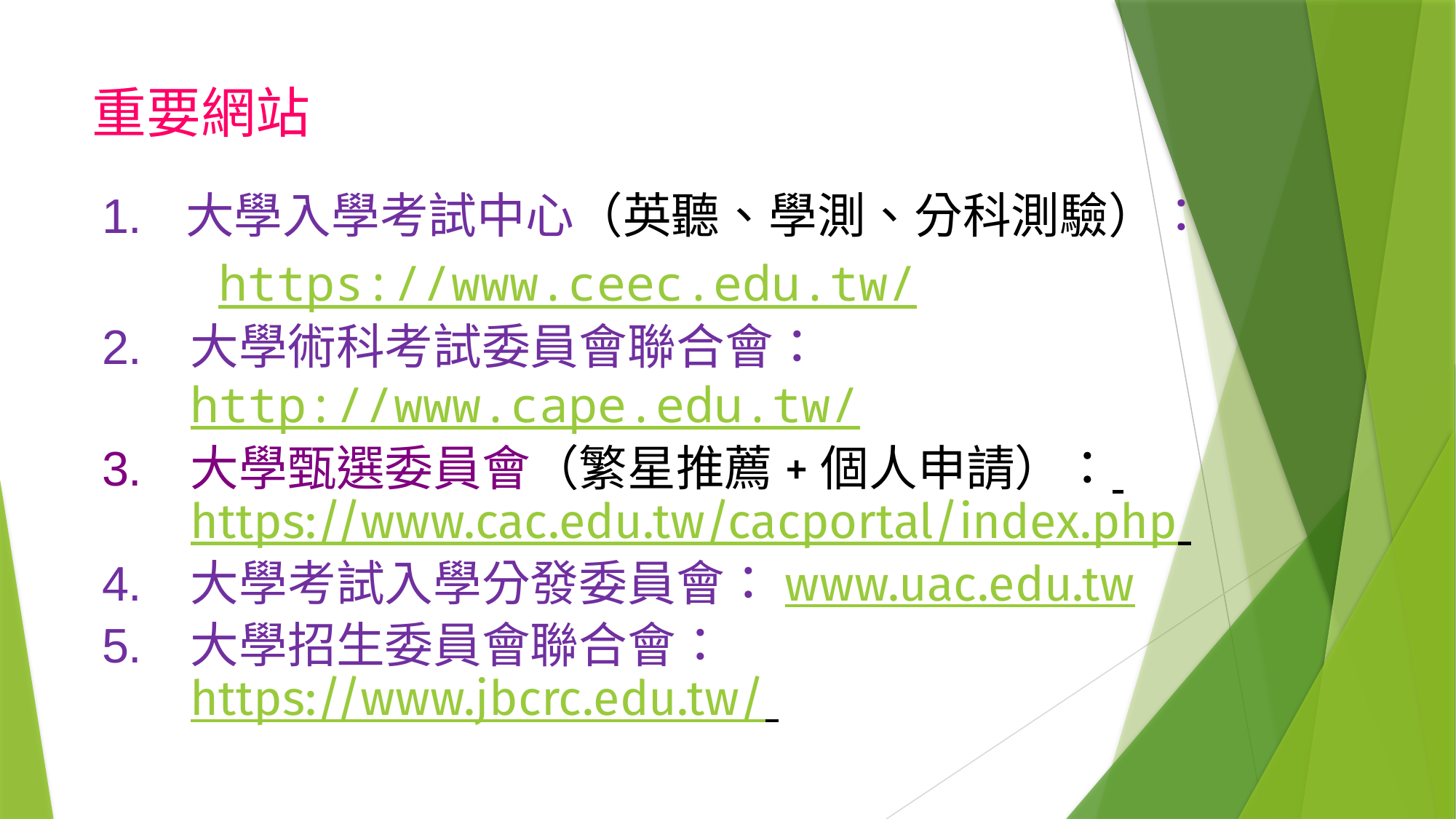

# 重要網站
 大學入學考試中心（英聽、學測、分科測驗）：
    https://www.ceec.edu.tw/
大學術科考試委員會聯合會：http://www.cape.edu.tw/
大學甄選委員會（繁星推薦+個人申請）： https://www.cac.edu.tw/cacportal/index.php
大學考試入學分發委員會：www.uac.edu.tw
大學招生委員會聯合會：https://www.jbcrc.edu.tw/